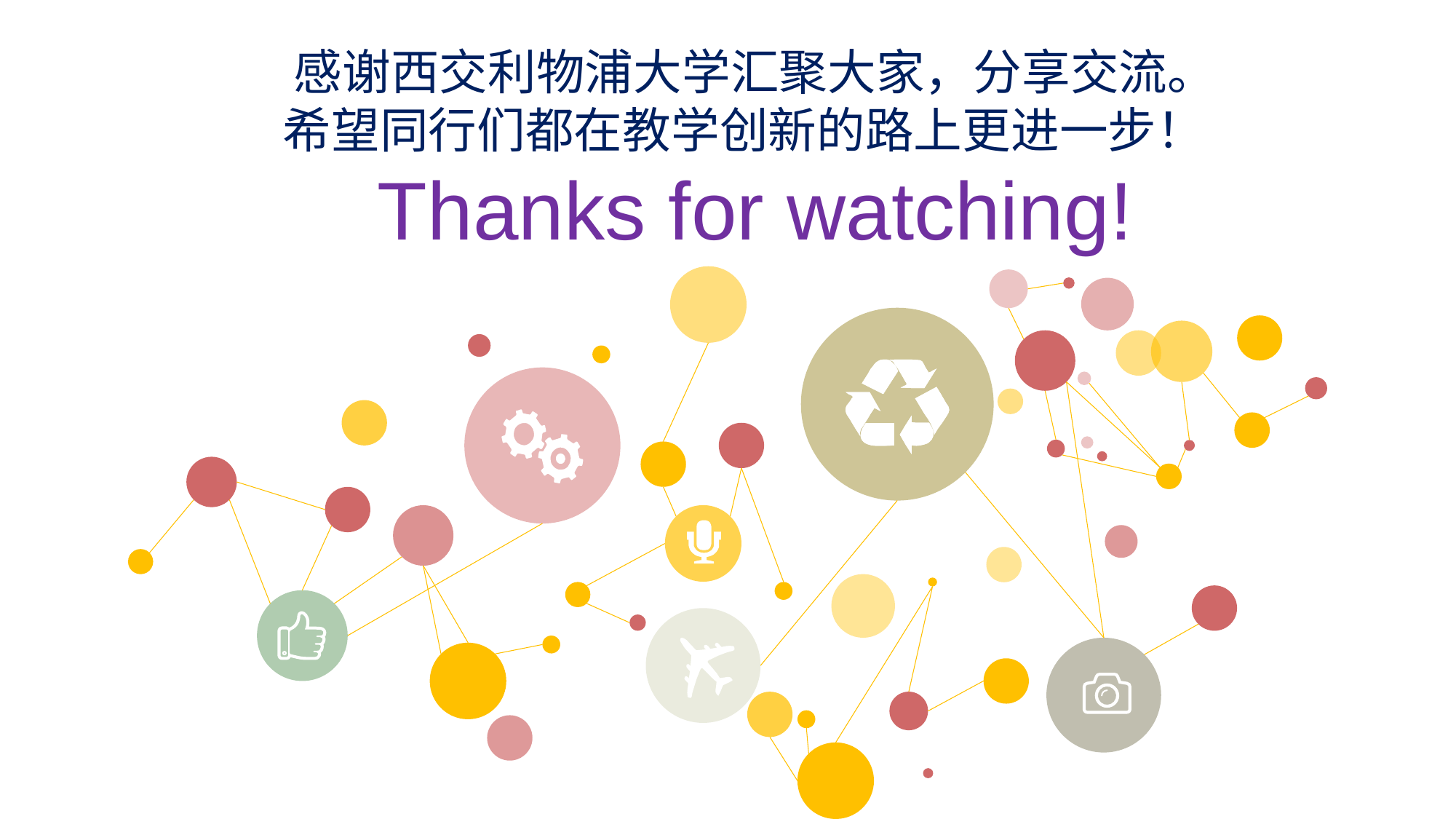

感谢西交利物浦大学汇聚大家，分享交流。
希望同行们都在教学创新的路上更进一步！   Thanks for watching!